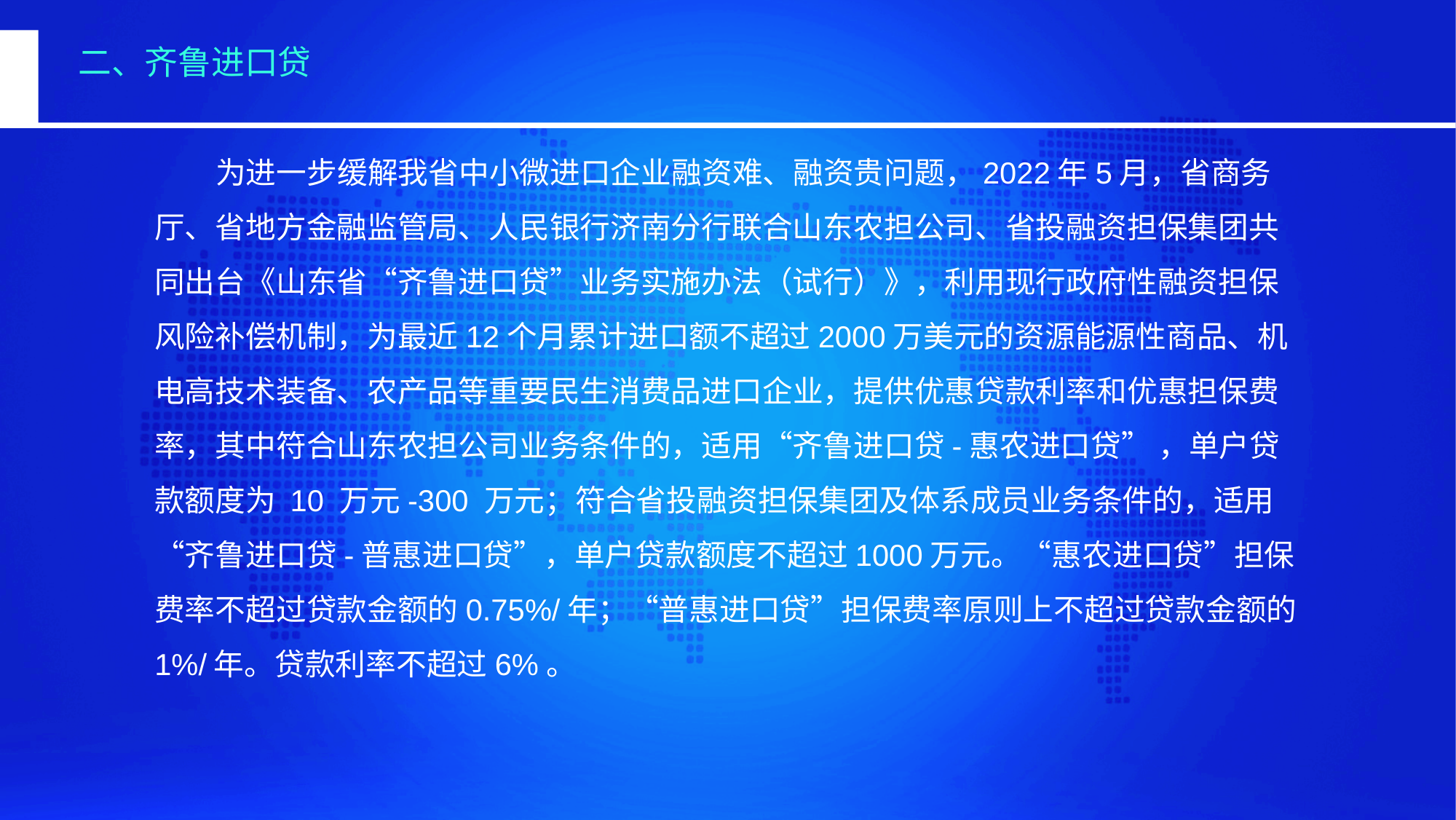

二、齐鲁进口贷

        为进一步缓解我省中小微进口企业融资难、融资贵问题，2022年5月，省商务厅、省地方金融监管局、人民银行济南分行联合山东农担公司、省投融资担保集团共同出台《山东省“齐鲁进口贷”业务实施办法（试行）》，利用现行政府性融资担保风险补偿机制，为最近12个月累计进口额不超过2000万美元的资源能源性商品、机电高技术装备、农产品等重要民生消费品进口企业，提供优惠贷款利率和优惠担保费率，其中符合山东农担公司业务条件的，适用“齐鲁进口贷-惠农进口贷” ，单户贷款额度为 10 万元-300 万元；符合省投融资担保集团及体系成员业务条件的，适用“齐鲁进口贷-普惠进口贷”，单户贷款额度不超过1000万元。“惠农进口贷”担保费率不超过贷款金额的0.75%/年；“普惠进口贷”担保费率原则上不超过贷款金额的1%/年。贷款利率不超过6%。